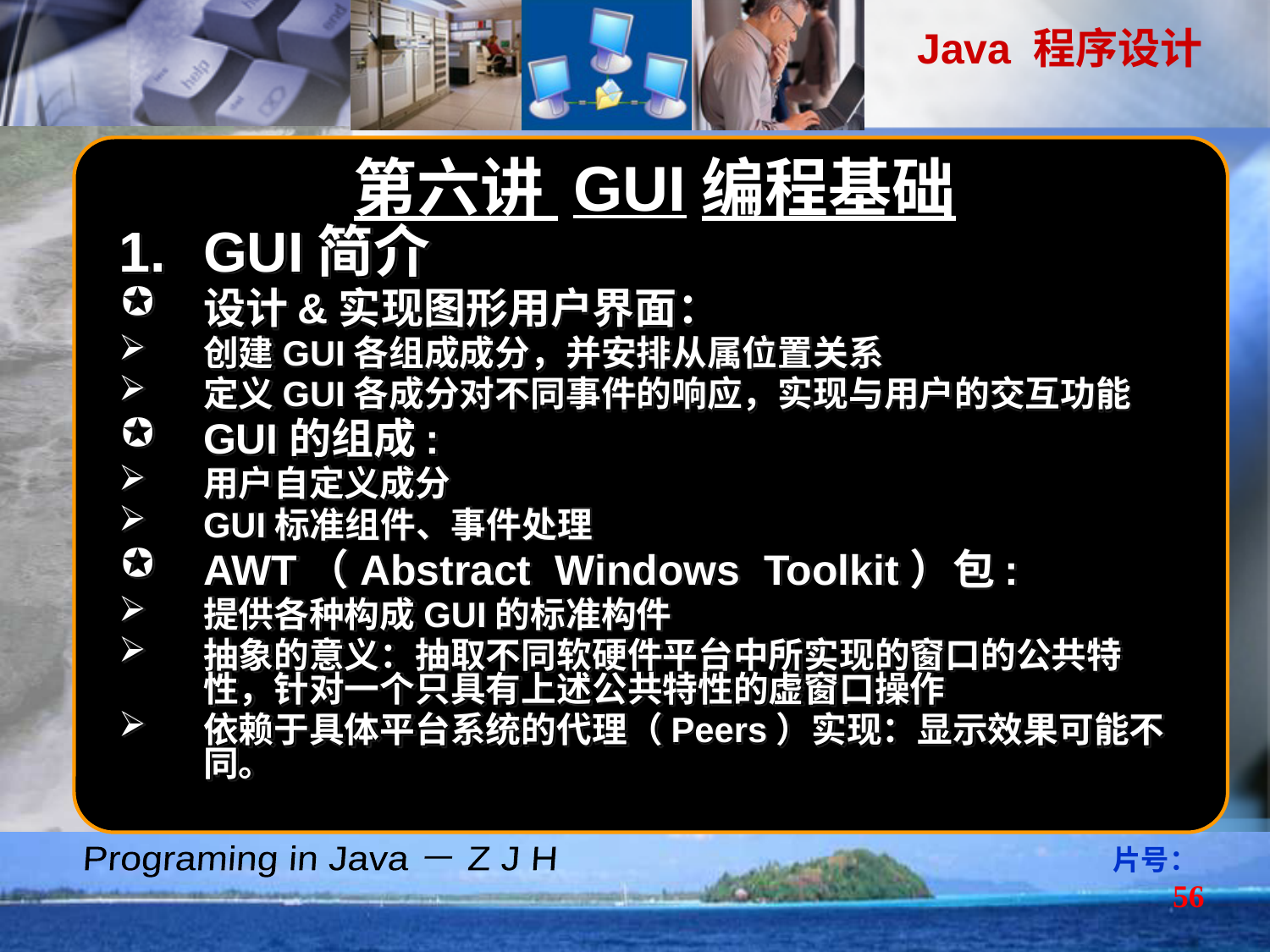

第六讲 GUI编程基础
GUI简介
设计&实现图形用户界面：
创建GUI各组成成分，并安排从属位置关系
定义GUI各成分对不同事件的响应，实现与用户的交互功能
GUI的组成:
用户自定义成分
GUI标准组件、事件处理
AWT（Abstract  Windows  Toolkit）包:
提供各种构成GUI的标准构件
抽象的意义：抽取不同软硬件平台中所实现的窗口的公共特性，针对一个只具有上述公共特性的虚窗口操作
依赖于具体平台系统的代理（Peers）实现：显示效果可能不同。
片号：56